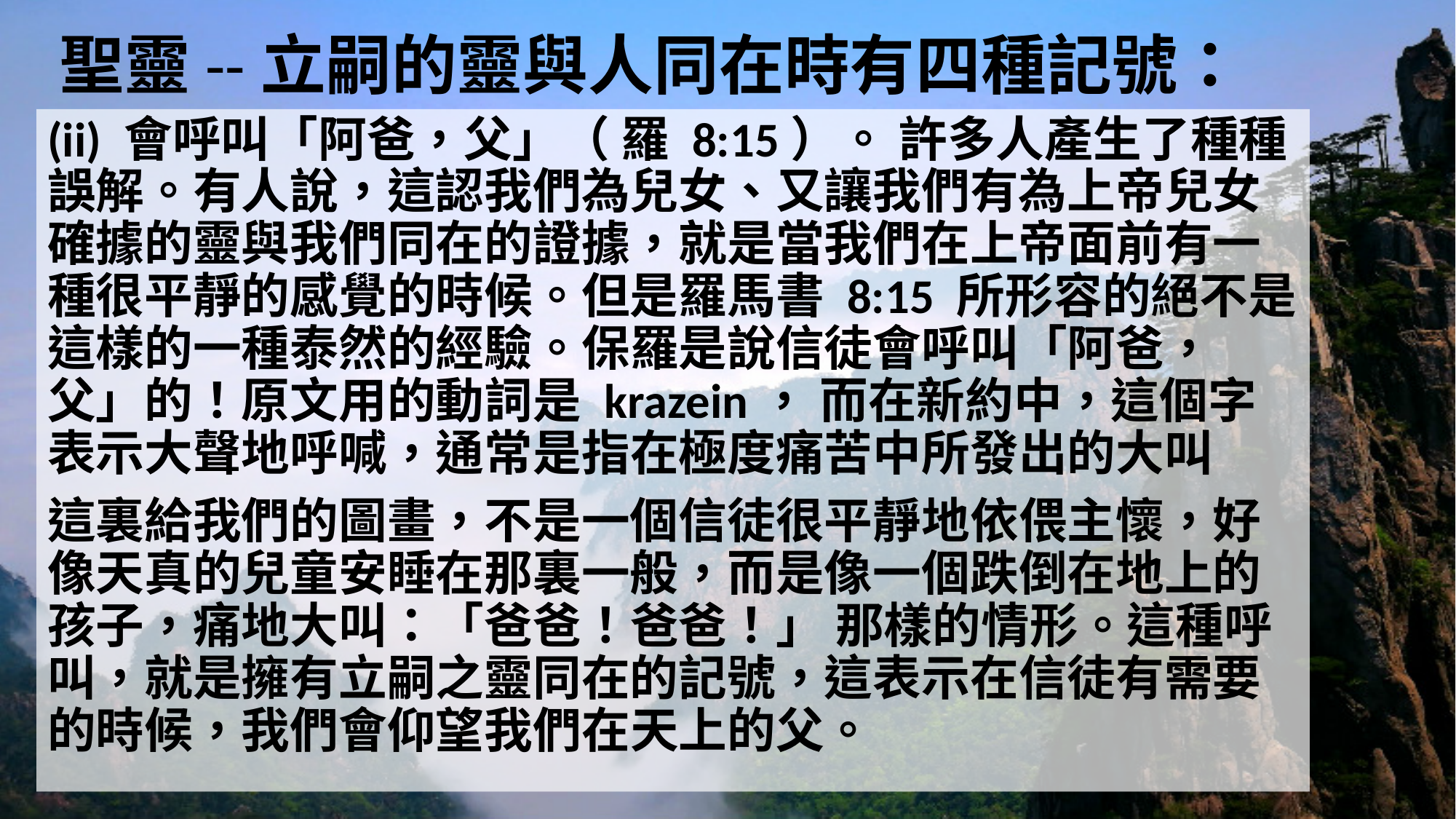

# 聖靈--立嗣的靈與人同在時有四種記號：
(ii) 會呼叫「阿爸，父」（ 羅 8:15）。 許多人產生了種種誤解。有人說，這認我們為兒女、又讓我們有為上帝兒女確據的靈與我們同在的證據，就是當我們在上帝面前有一種很平靜的感覺的時候。但是羅馬書 8:15 所形容的絕不是這樣的一種泰然的經驗。保羅是說信徒會呼叫「阿爸，父」的！原文用的動詞是 krazein， 而在新約中，這個字表示大聲地呼喊，通常是指在極度痛苦中所發出的大叫
這裏給我們的圖畫，不是一個信徒很平靜地依偎主懷，好像天真的兒童安睡在那裏一般，而是像一個跌倒在地上的孩子，痛地大叫：「爸爸！爸爸！」 那樣的情形。這種呼叫，就是擁有立嗣之靈同在的記號，這表示在信徒有需要的時候，我們會仰望我們在天上的父。